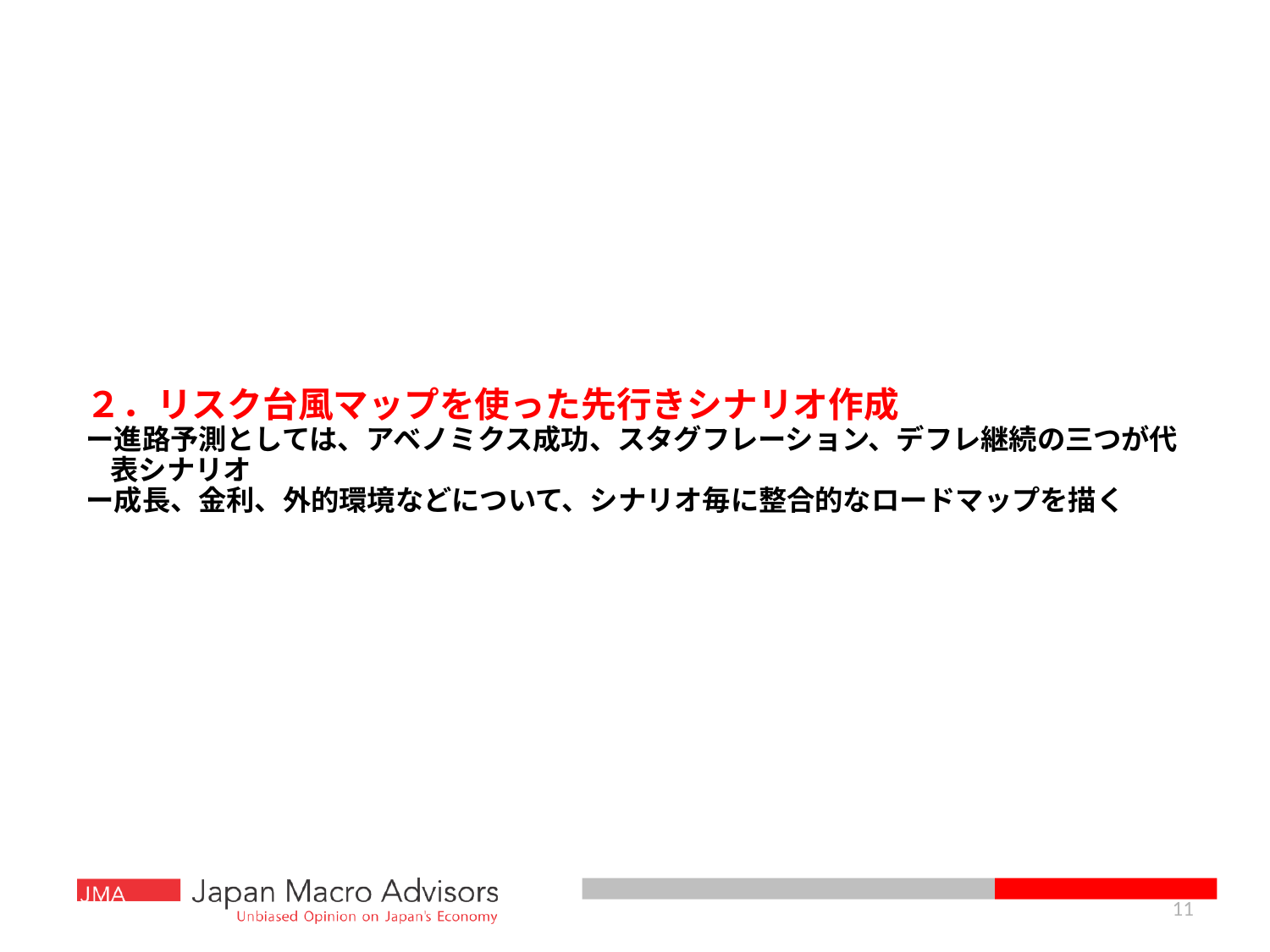

２．リスク台風マップを使った先行きシナリオ作成
ー進路予測としては、アベノミクス成功、スタグフレーション、デフレ継続の三つが代表シナリオ
ー成長、金利、外的環境などについて、シナリオ毎に整合的なロードマップを描く

11